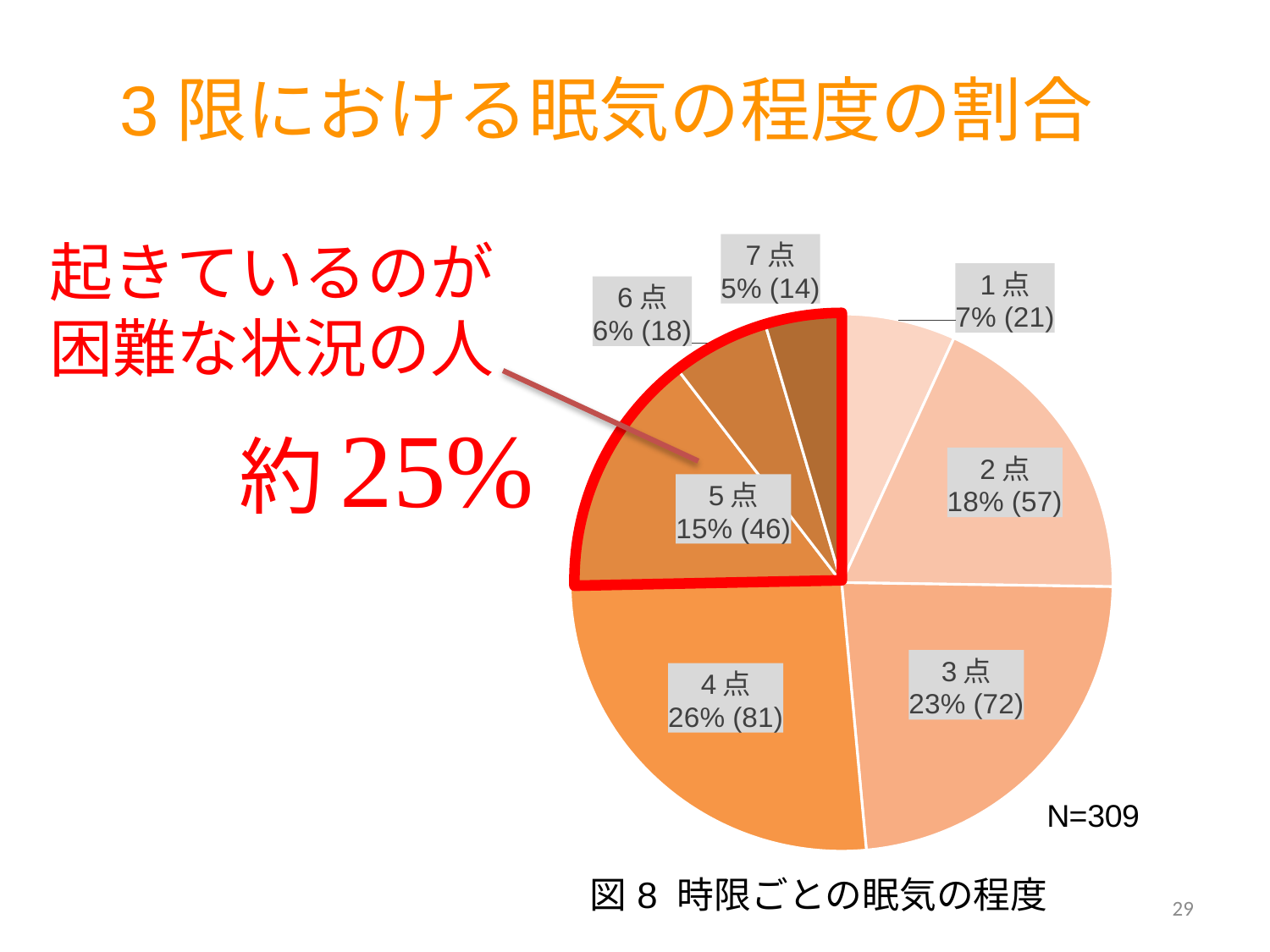

# 3限における眠気の程度の割合

### Chart

| Category | 売上高 |
|---|---|
| 第 1 四半期 | 21.0 |
| 第 2 四半期 | 57.0 |
| 第 3 四半期 | 72.0 |
| 第 4 四半期 | 81.0 |
起きているのが
困難な状況の人
29